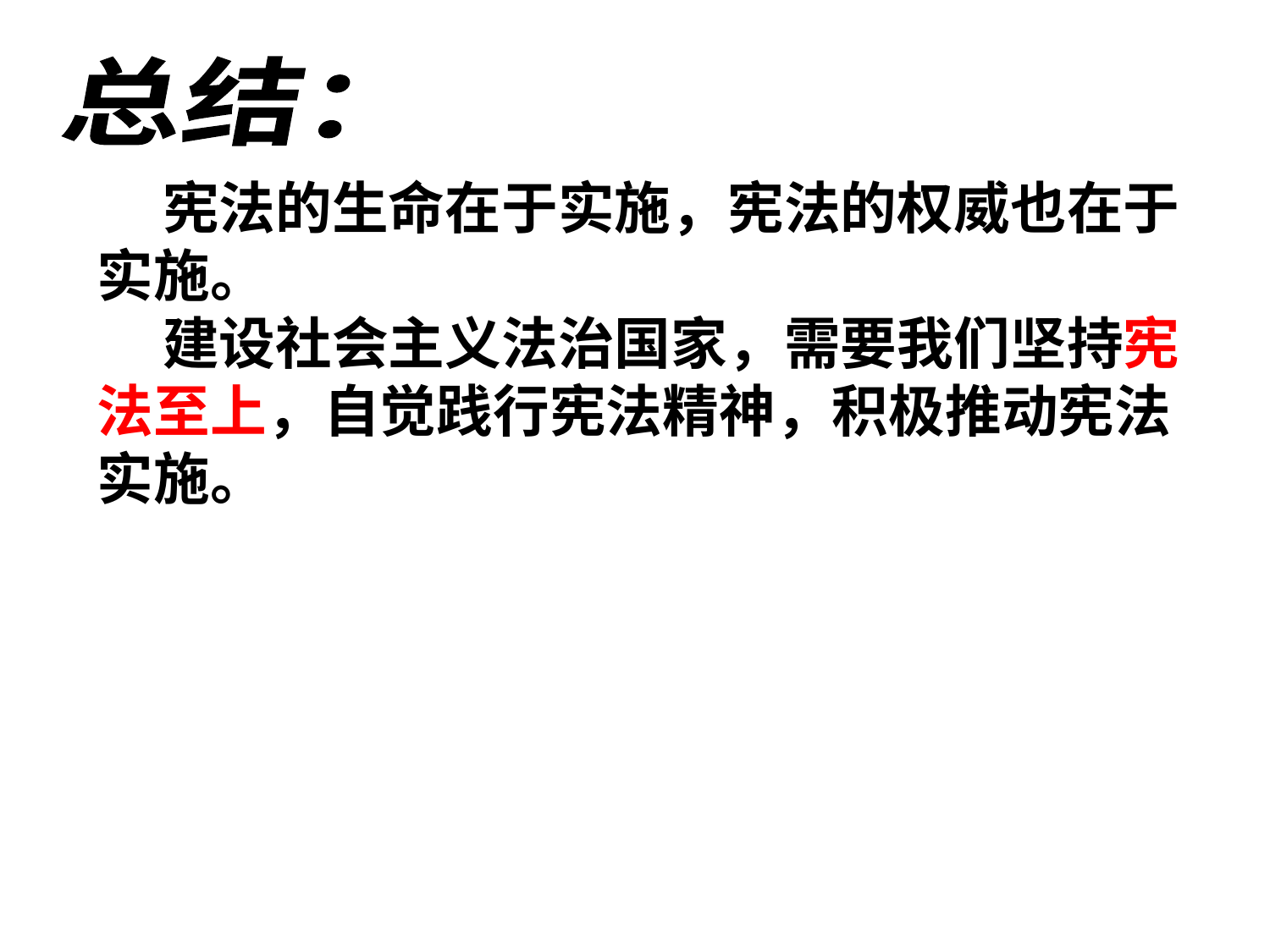

总结：
    宪法的生命在于实施，宪法的权威也在于实施。
    建设社会主义法治国家，需要我们坚持宪法至上，自觉践行宪法精神，积极推动宪法实施。